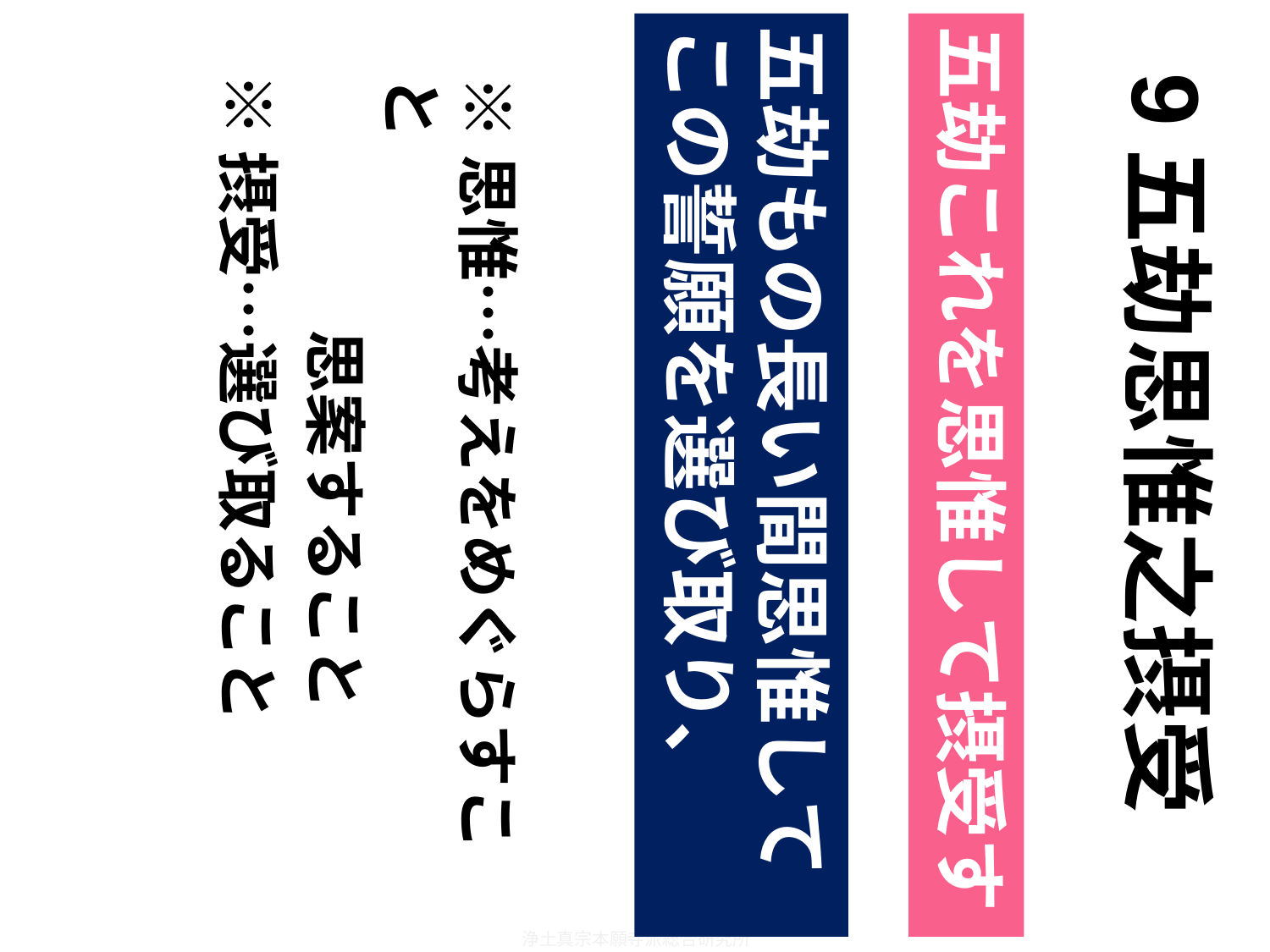

五劫もの長い間思惟してこの誓願を選び取り、
五劫これを思惟して摂受す
※摂受…選び取ること
9五劫思惟之摂受
※思惟…考えをめぐらすこと
　　　　思案すること